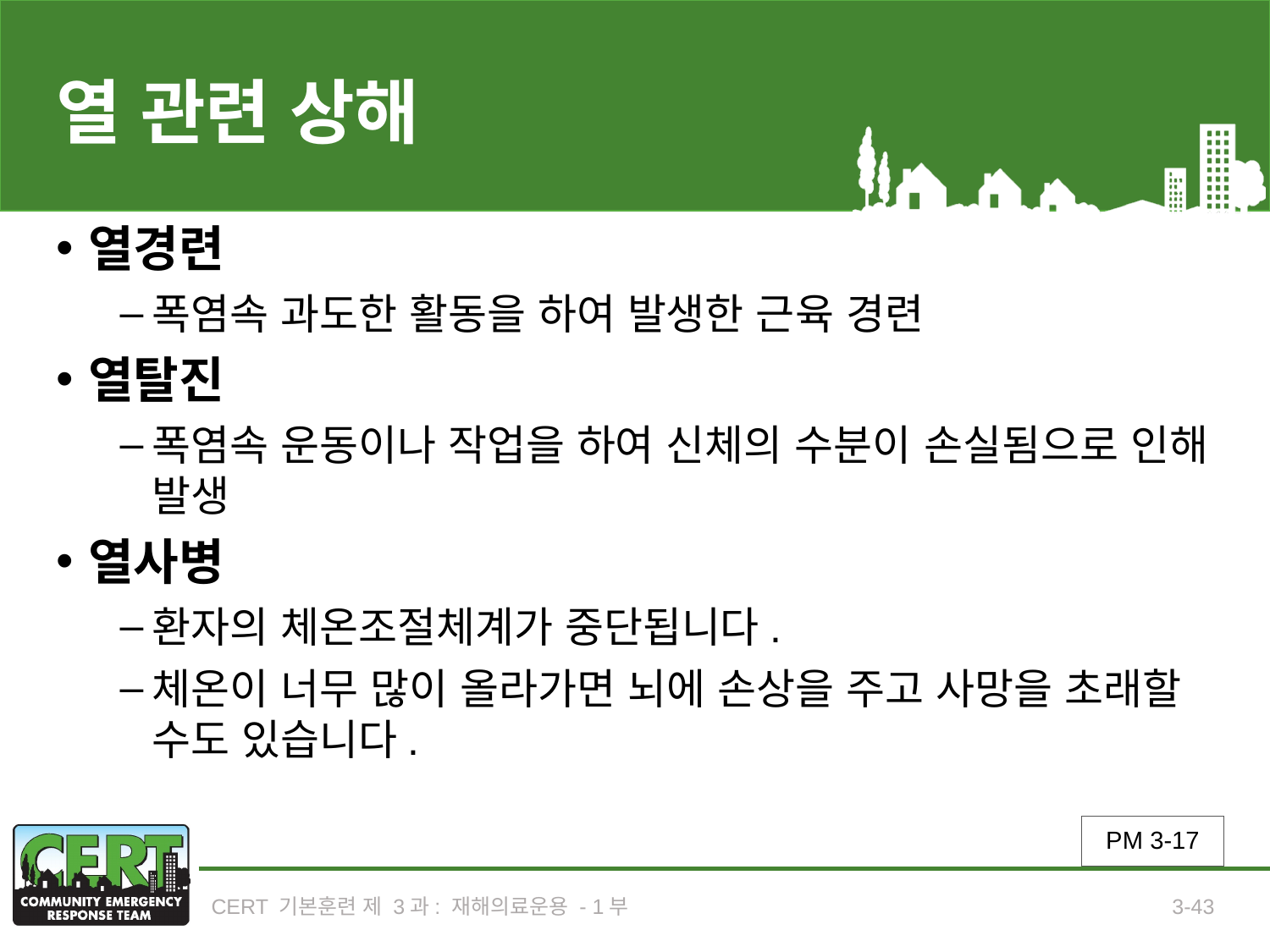

# 열 관련 상해
열경련
폭염속 과도한 활동을 하여 발생한 근육 경련
열탈진
폭염속 운동이나 작업을 하여 신체의 수분이 손실됨으로 인해 발생
열사병
환자의 체온조절체계가 중단됩니다.
체온이 너무 많이 올라가면 뇌에 손상을 주고 사망을 초래할 수도 있습니다.

PM 3-17
CERT 기본훈련 제 3과: 재해의료운용 - 1부
3-43